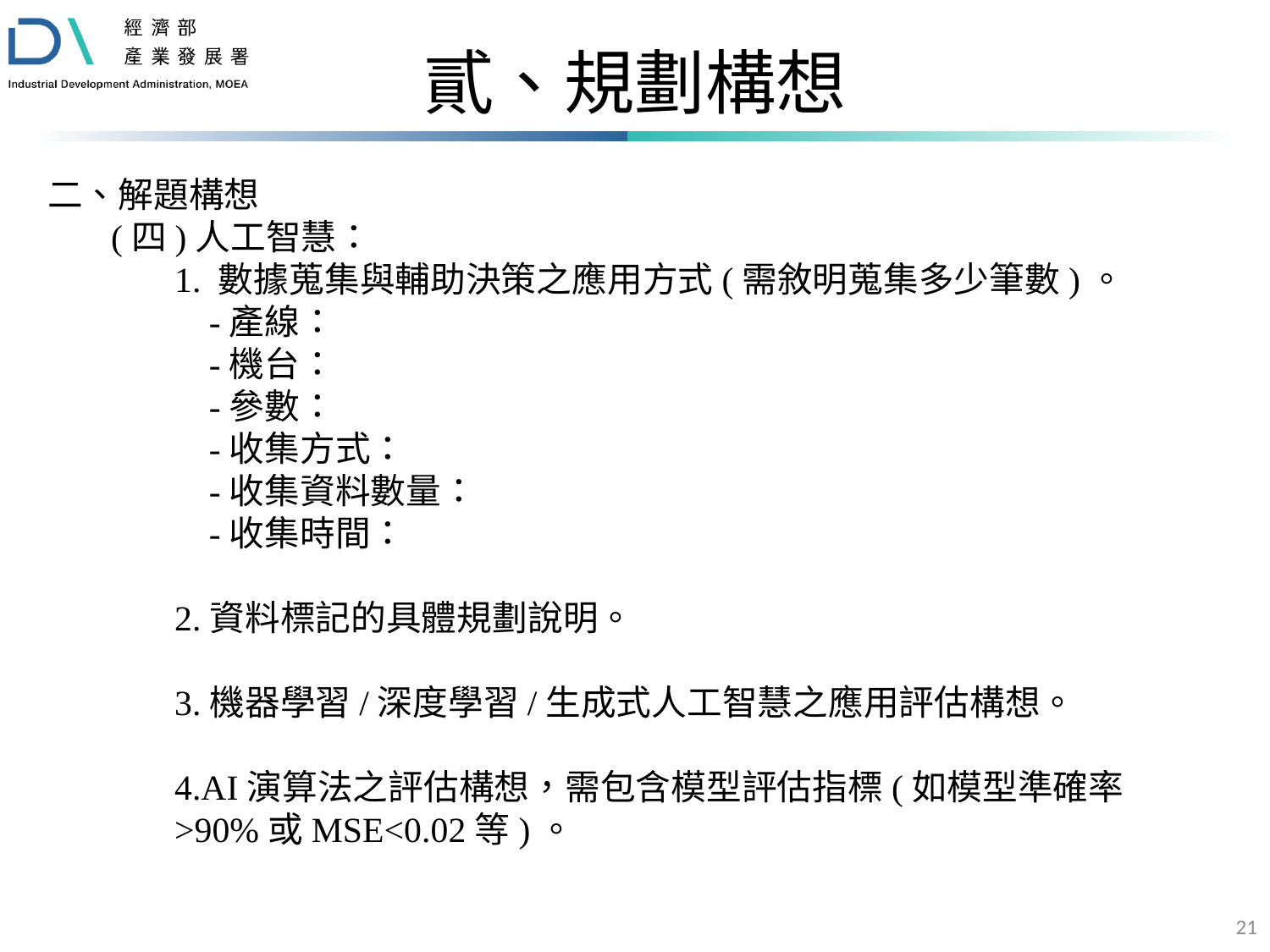

# 貳、規劃構想
二、解題構想
(四)人工智慧：
1. 數據蒐集與輔助決策之應用方式(需敘明蒐集多少筆數)。
-產線：
-機台：
-參數：
-收集方式：
-收集資料數量：
-收集時間：

2.資料標記的具體規劃說明。

3.機器學習/深度學習/生成式人工智慧之應用評估構想。

4.AI演算法之評估構想，需包含模型評估指標(如模型準確率>90%或MSE<0.02等)。
21